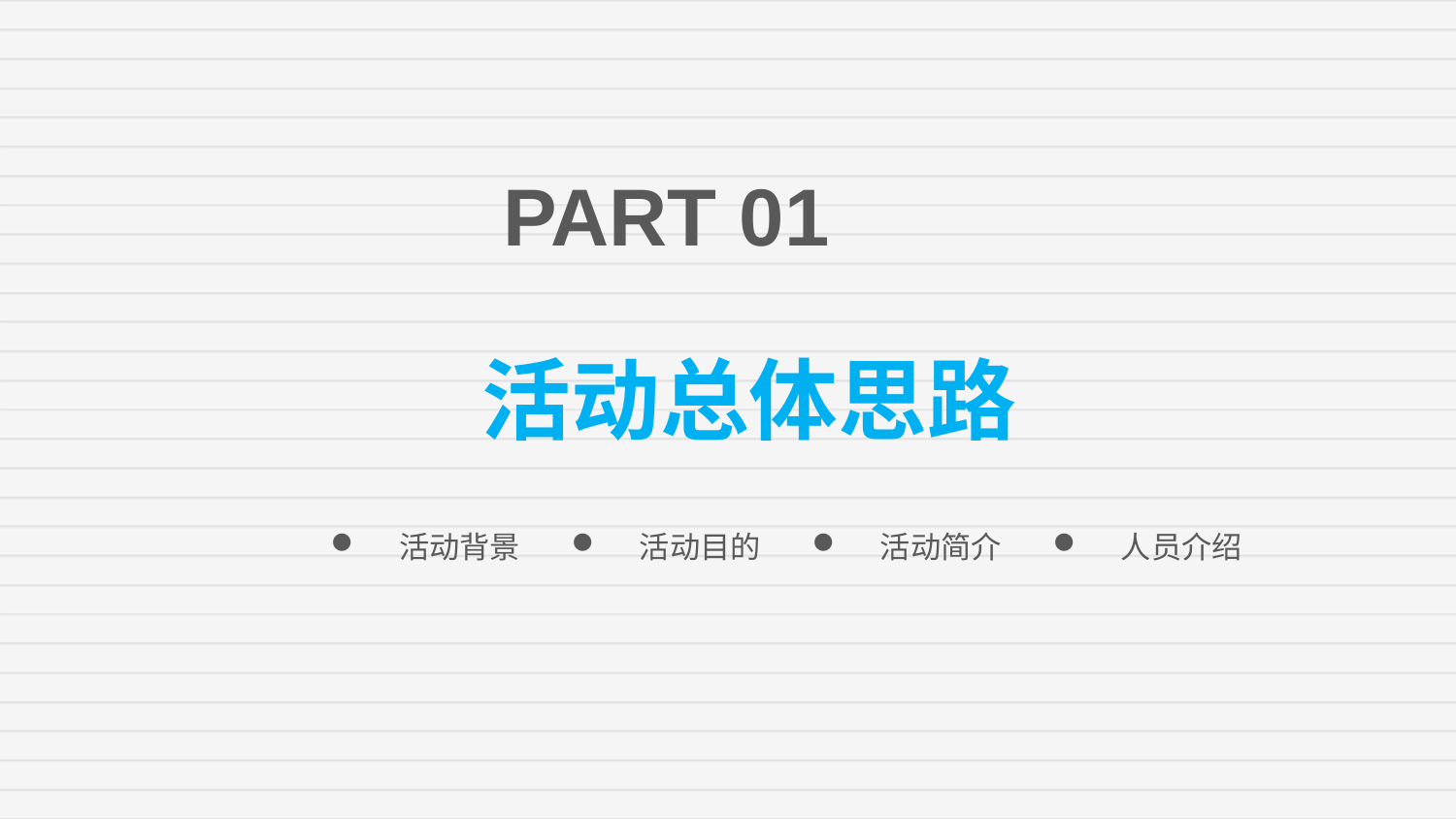

PART 01
活动总体思路
活动背景
活动目的
活动简介
人员介绍